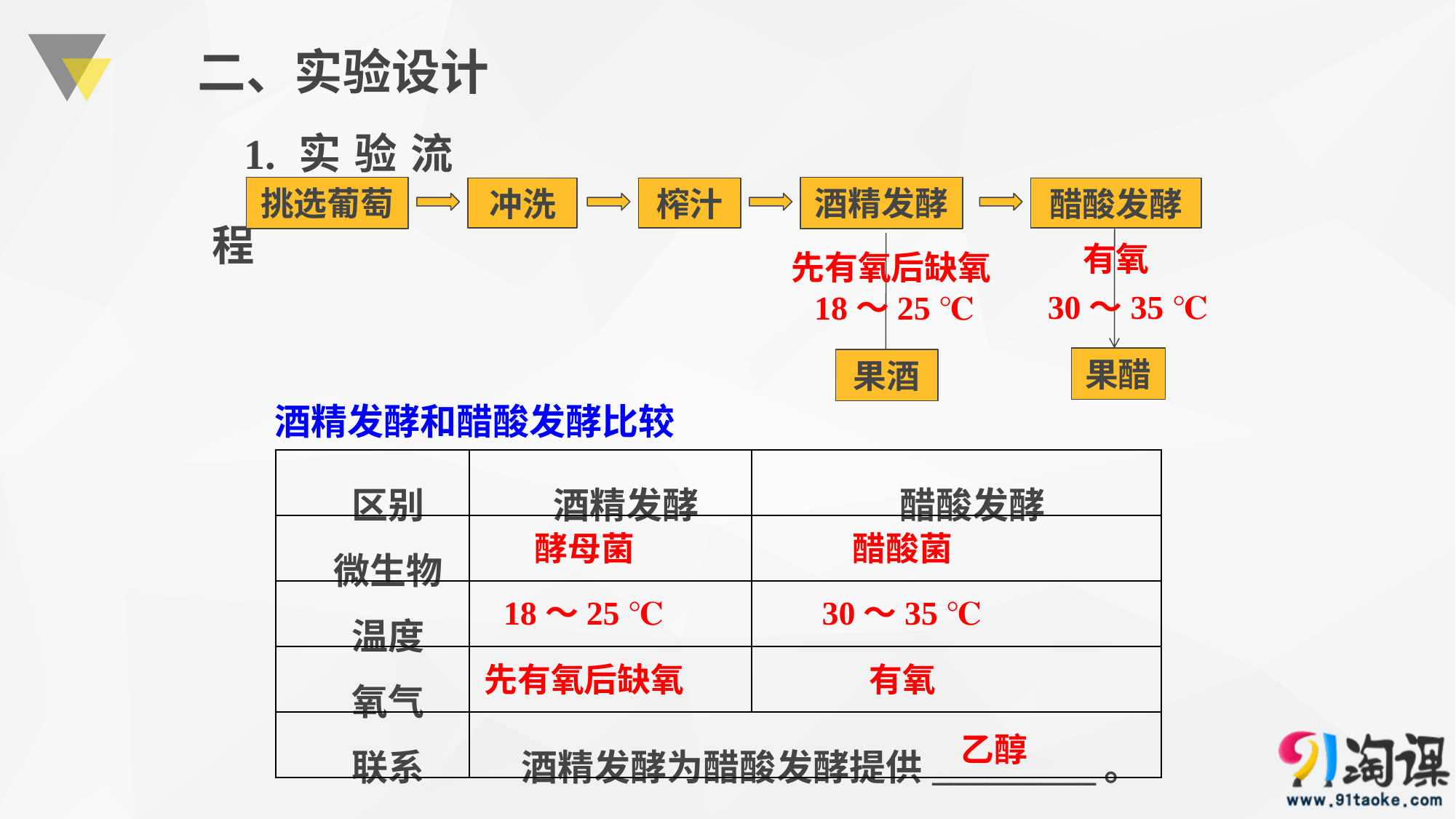

| 二、实验设计 |
| --- |
| 1.实验流程 |
| --- |
挑选葡萄
酒精发酵
冲洗
榨汁
醋酸发酵

有氧
先有氧后缺氧18～25 ℃
30～35 ℃
果醋
果酒
| 酒精发酵和醋酸发酵比较 |
| --- |
| 区别 | 酒精发酵 | 醋酸发酵 |
| --- | --- | --- |
| 微生物 |  |  |
| 温度 |  |  |
| 氧气 |  |  |
| 联系 | 酒精发酵为醋酸发酵提供\_\_\_\_\_\_\_\_\_。 |  |
酵母菌
醋酸菌
18～25 ℃
30～35 ℃
先有氧后缺氧
有氧
乙醇